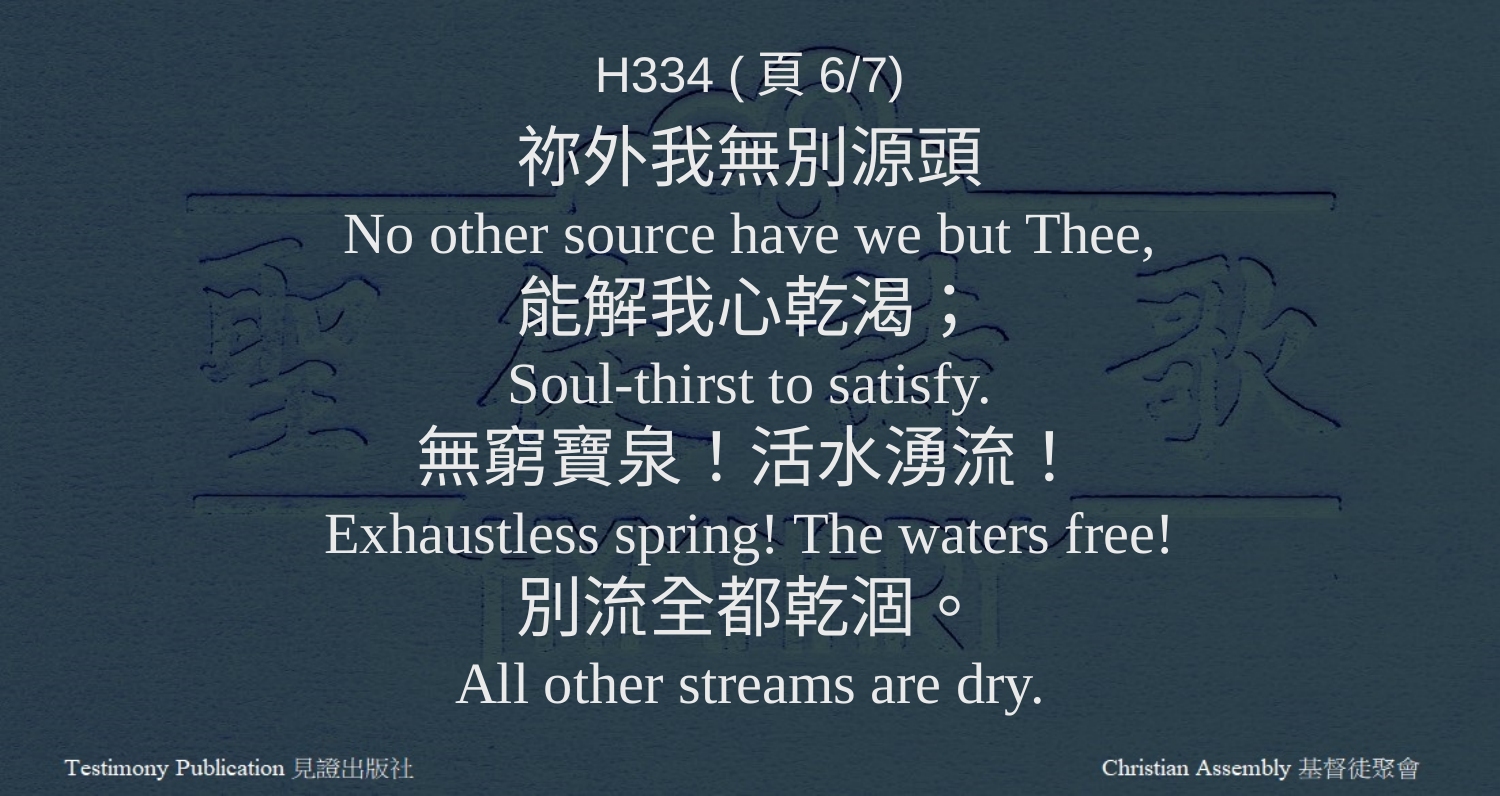

H334 (頁6/7)
祢外我無別源頭
No other source have we but Thee,
能解我心乾渴；
Soul-thirst to satisfy.
無窮寶泉！活水湧流！
Exhaustless spring! The waters free!
別流全都乾涸。
All other streams are dry.